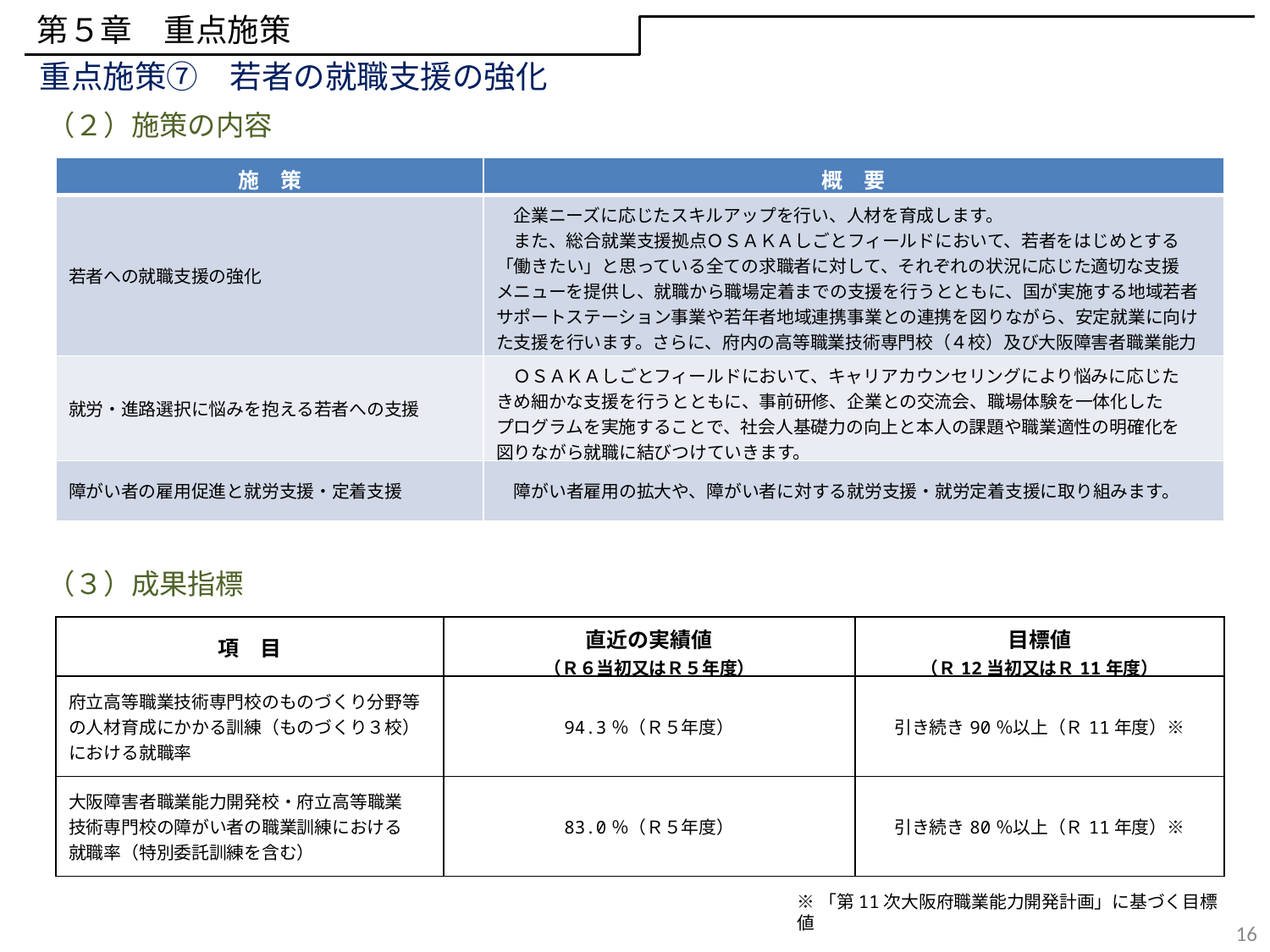

第５章　重点施策

重点施策⑦　若者の就職支援の強化
（２）施策の内容
| 施　策 | 概　要 |
| --- | --- |
| 若者への就職支援の強化 | 企業ニーズに応じたスキルアップを行い、人材を育成します。 　また、総合就業支援拠点ＯＳＡＫＡしごとフィールドにおいて、若者をはじめとする「働きたい」と思っている全ての求職者に対して、それぞれの状況に応じた適切な支援 メニューを提供し、就職から職場定着までの支援を行うとともに、国が実施する地域若者サポートステーション事業や若年者地域連携事業との連携を図りながら、安定就業に向けた支援を行います。さらに、府内の高等職業技術専門校（４校）及び大阪障害者職業能力開発校において、求職者を対象とした職業訓練を実施します。 |
| 就労・進路選択に悩みを抱える若者への支援 | ＯＳＡＫＡしごとフィールドにおいて、キャリアカウンセリングにより悩みに応じた きめ細かな支援を行うとともに、事前研修、企業との交流会、職場体験を一体化した プログラムを実施することで、社会人基礎力の向上と本人の課題や職業適性の明確化を 図りながら就職に結びつけていきます。 |
| 障がい者の雇用促進と就労支援・定着支援 | 障がい者雇用の拡大や、障がい者に対する就労支援・就労定着支援に取り組みます。 |
（３）成果指標
| 項　目 | 直近の実績値 （Ｒ６当初又はＲ５年度） | 目標値 （Ｒ12当初又はＲ11年度） |
| --- | --- | --- |
| 府立高等職業技術専門校のものづくり分野等の人材育成にかかる訓練（ものづくり３校）における就職率 | 94.3％（Ｒ５年度） | 引き続き90％以上（Ｒ11年度）※ |
| 大阪障害者職業能力開発校・府立高等職業 技術専門校の障がい者の職業訓練における 就職率（特別委託訓練を含む） | 83.0％（Ｒ５年度） | 引き続き80％以上（Ｒ11年度）※ |
※「第11次大阪府職業能力開発計画」に基づく目標値
16